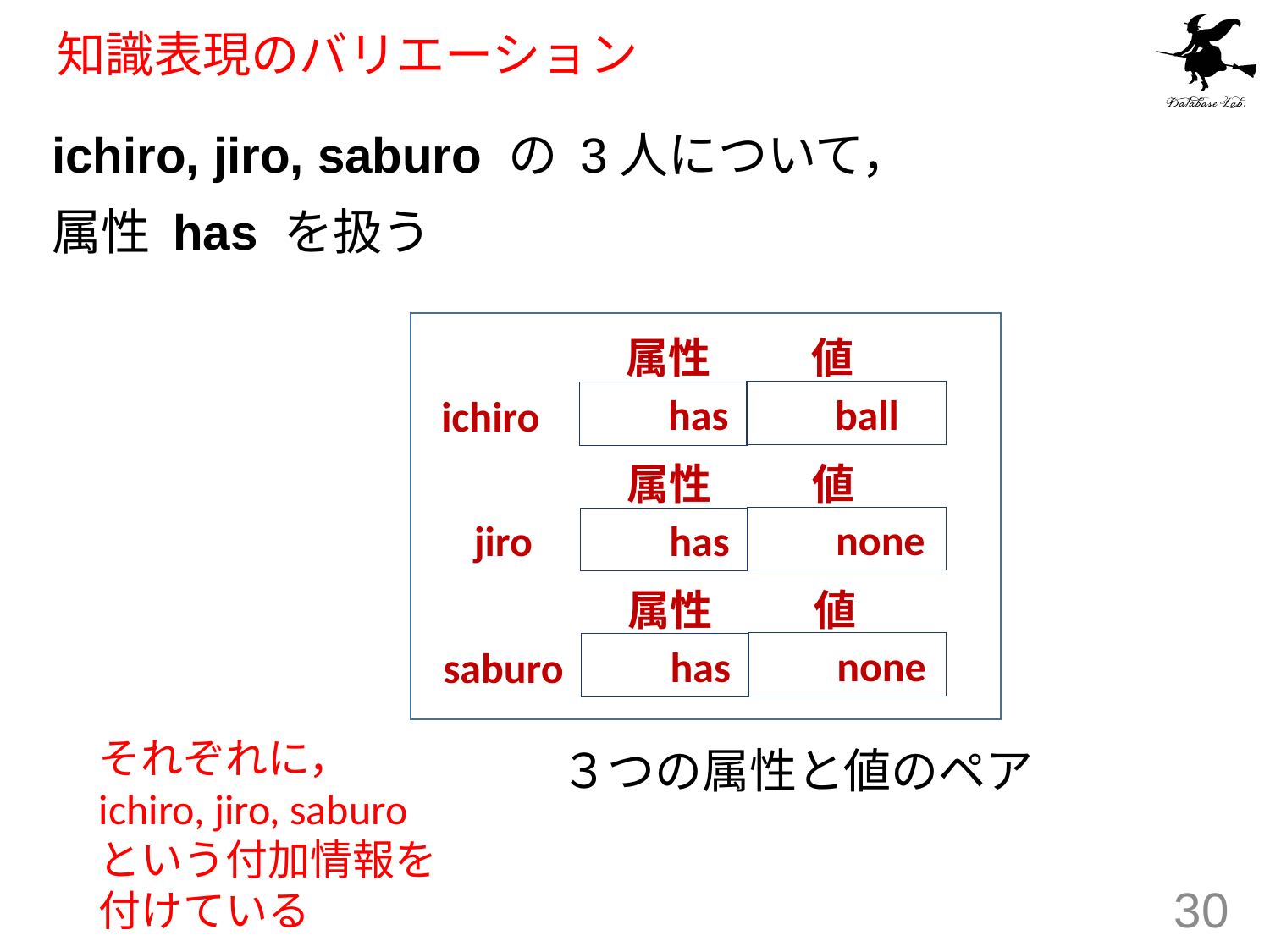

# 知識表現のバリエーション
ichiro, jiro, saburo の 3人について，
属性 has を扱う

属性
値
       ichiro
        ball
        has
属性
値
        none
      jiro
        has
属性
値
       saburo
        none
        has
それぞれに，
ichiro, jiro, saburo という付加情報を付けている
３つの属性と値のペア
30